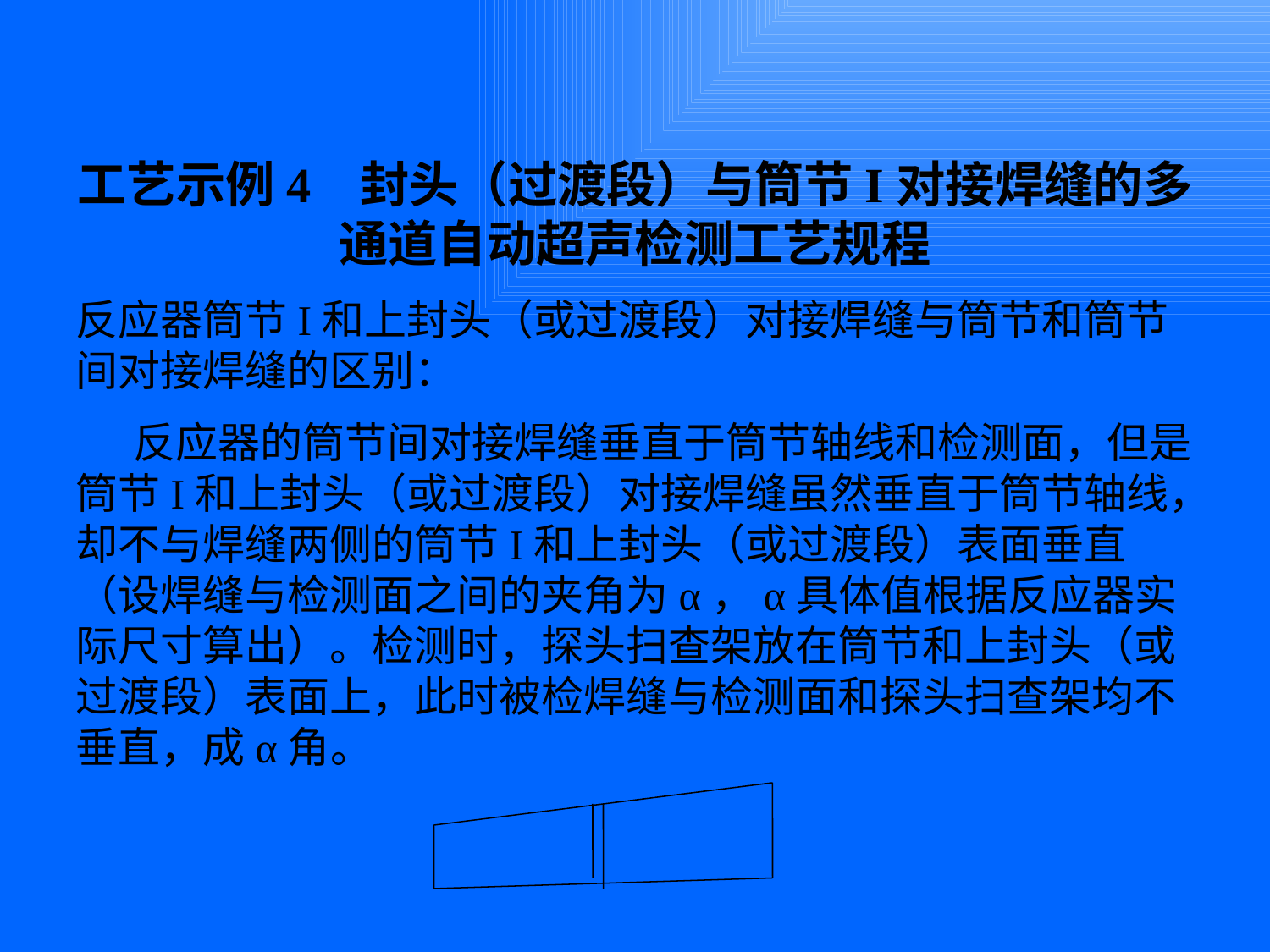

工艺示例4   封头（过渡段）与筒节I对接焊缝的多通道自动超声检测工艺规程
反应器筒节I和上封头（或过渡段）对接焊缝与筒节和筒节间对接焊缝的区别：
     反应器的筒节间对接焊缝垂直于筒节轴线和检测面，但是筒节I和上封头（或过渡段）对接焊缝虽然垂直于筒节轴线，却不与焊缝两侧的筒节I和上封头（或过渡段）表面垂直（设焊缝与检测面之间的夹角为α，α具体值根据反应器实际尺寸算出）。检测时，探头扫查架放在筒节和上封头（或过渡段）表面上，此时被检焊缝与检测面和探头扫查架均不垂直，成α角。